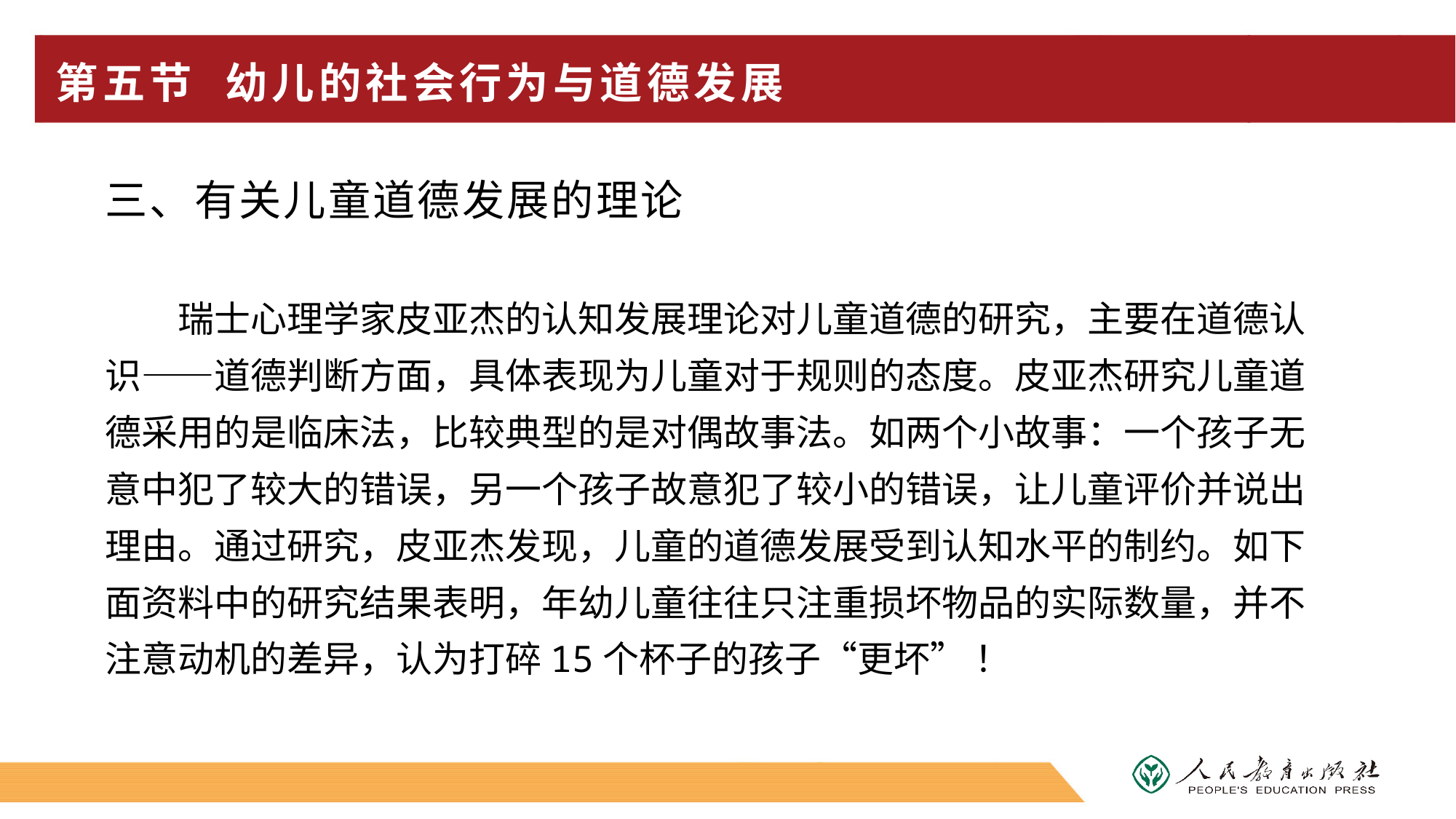

# 第五节  幼儿的社会行为与道德发展
三、有关儿童道德发展的理论
瑞士心理学家皮亚杰的认知发展理论对儿童道德的研究，主要在道德认识——道德判断方面，具体表现为儿童对于规则的态度。皮亚杰研究儿童道德采用的是临床法，比较典型的是对偶故事法。如两个小故事：一个孩子无意中犯了较大的错误，另一个孩子故意犯了较小的错误，让儿童评价并说出理由。通过研究，皮亚杰发现，儿童的道德发展受到认知水平的制约。如下面资料中的研究结果表明，年幼儿童往往只注重损坏物品的实际数量，并不注意动机的差异，认为打碎15个杯子的孩子“更坏” ！